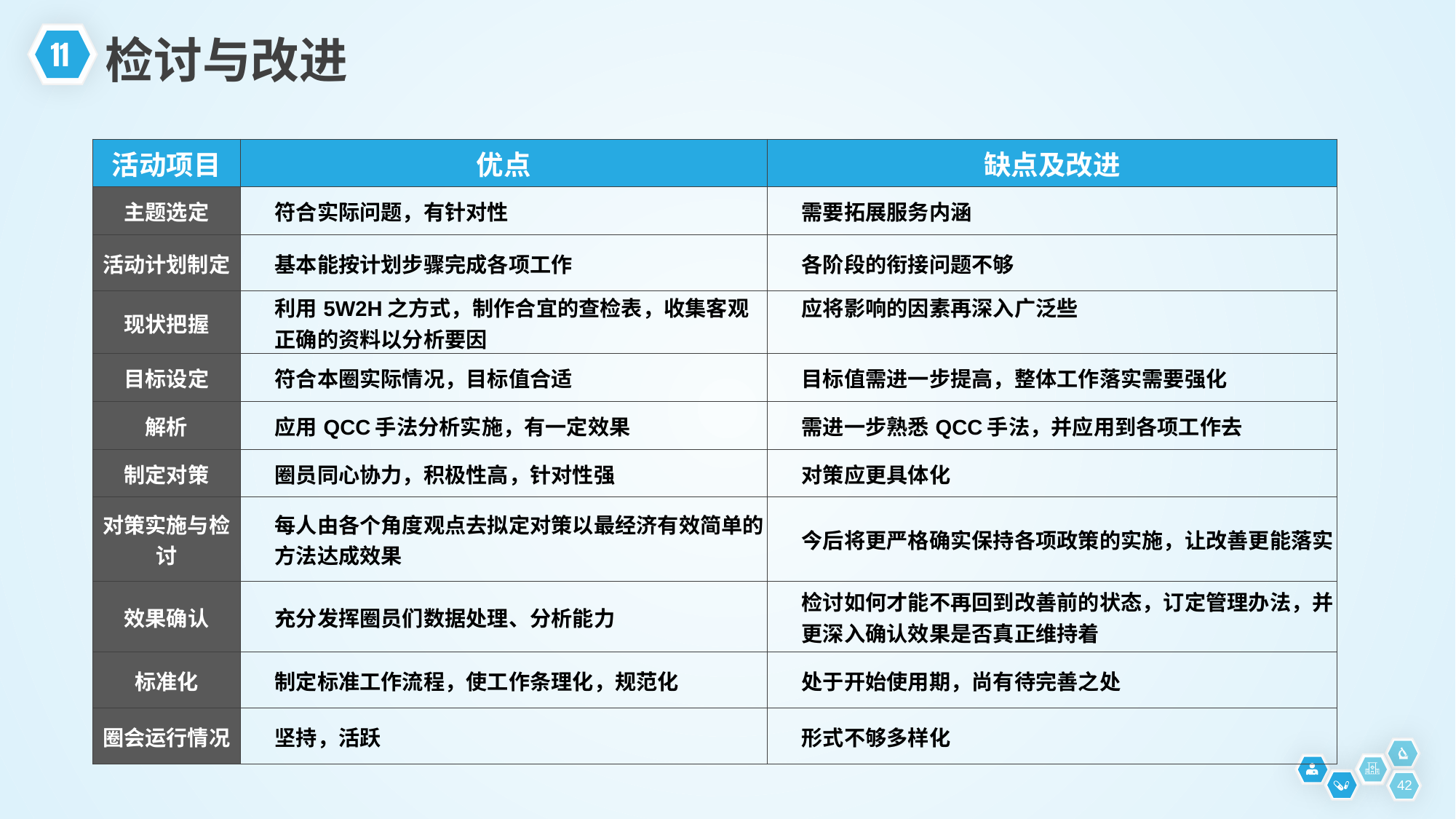

11
检讨与改进
| 活动项目 | 优点 | 缺点及改进 |
| --- | --- | --- |
| 主题选定 | 符合实际问题，有针对性 | 需要拓展服务内涵 |
| 活动计划制定 | 基本能按计划步骤完成各项工作 | 各阶段的衔接问题不够 |
| 现状把握 | 利用5W2H之方式，制作合宜的查检表，收集客观正确的资料以分析要因 | 应将影响的因素再深入广泛些 |
| 目标设定 | 符合本圈实际情况，目标值合适 | 目标值需进一步提高，整体工作落实需要强化 |
| 解析 | 应用QCC手法分析实施，有一定效果 | 需进一步熟悉QCC手法，并应用到各项工作去 |
| 制定对策 | 圈员同心协力，积极性高，针对性强 | 对策应更具体化 |
| 对策实施与检讨 | 每人由各个角度观点去拟定对策以最经济有效简单的方法达成效果 | 今后将更严格确实保持各项政策的实施，让改善更能落实 |
| 效果确认 | 充分发挥圈员们数据处理、分析能力 | 检讨如何才能不再回到改善前的状态，订定管理办法，并更深入确认效果是否真正维持着 |
| 标准化 | 制定标准工作流程，使工作条理化，规范化 | 处于开始使用期，尚有待完善之处 |
| 圈会运行情况 | 坚持，活跃 | 形式不够多样化 |